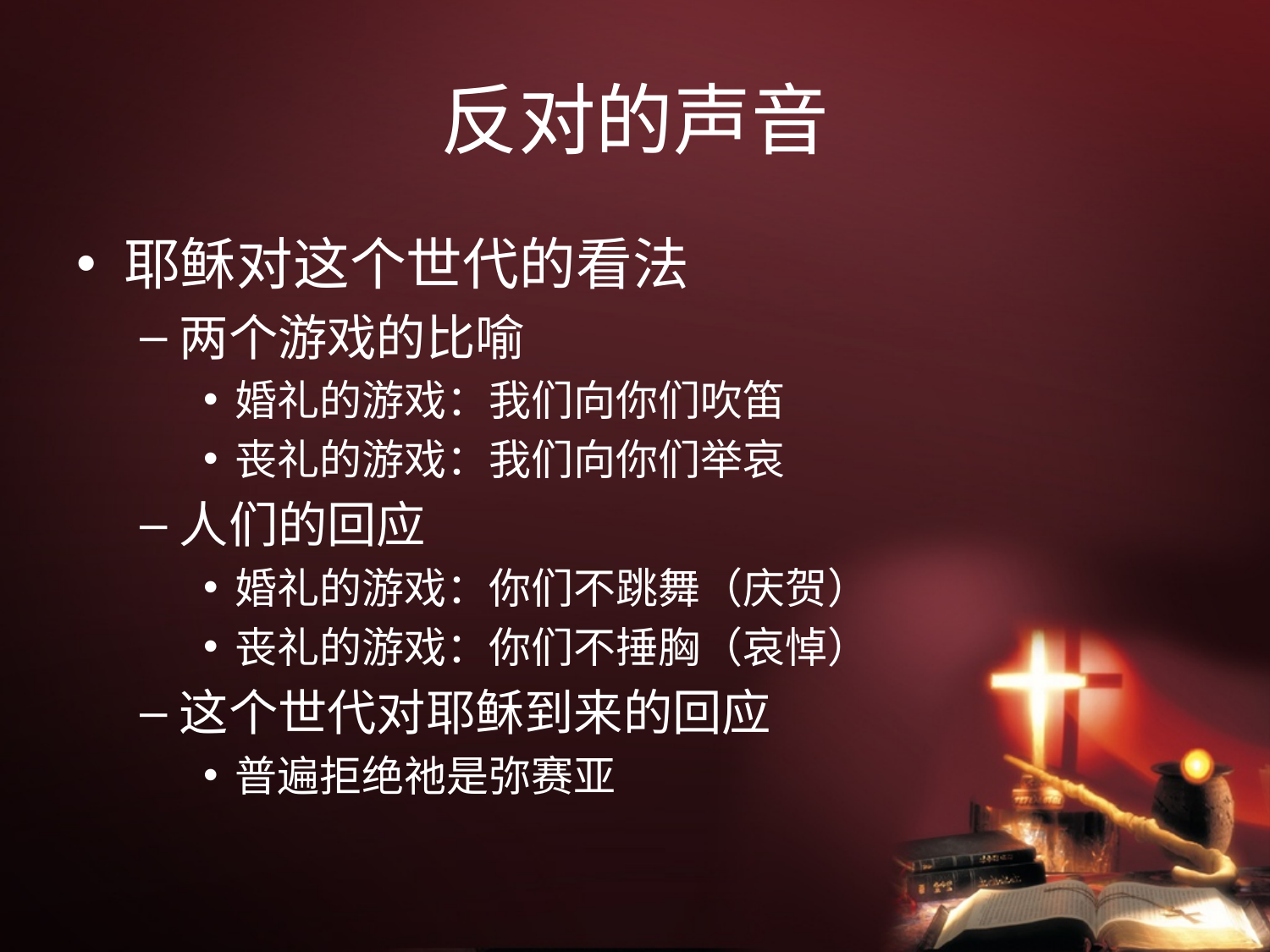

# 反对的声音
耶稣对这个世代的看法
两个游戏的比喻
婚礼的游戏：我们向你们吹笛
丧礼的游戏：我们向你们举哀
人们的回应
婚礼的游戏：你们不跳舞（庆贺）
丧礼的游戏：你们不捶胸（哀悼）
这个世代对耶稣到来的回应
普遍拒绝祂是弥赛亚